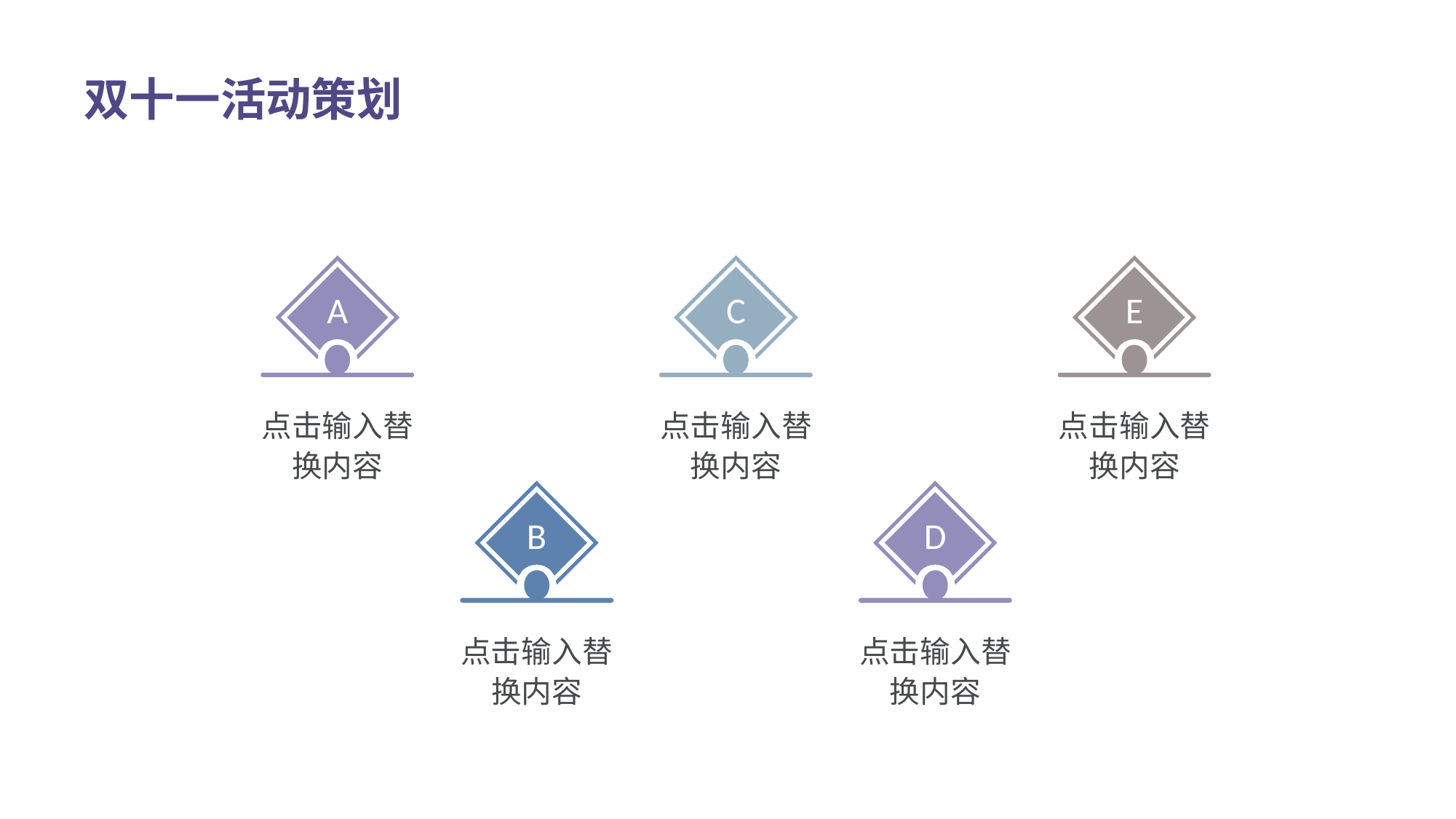

双十一活动策划
A
C
E

点击输入替换内容

点击输入替换内容

点击输入替换内容

B
D

点击输入替换内容
点击输入替换内容